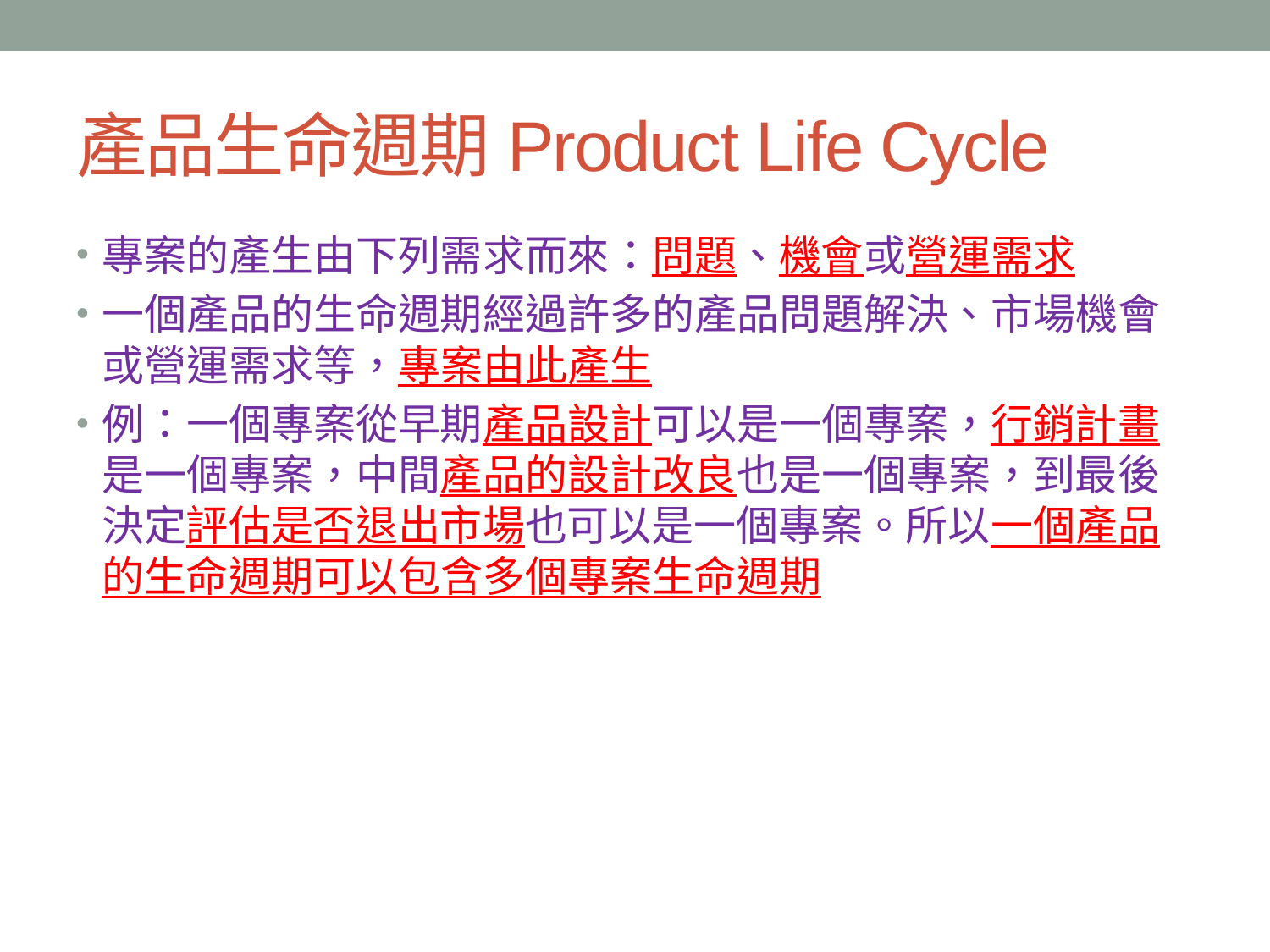

# 產品生命週期Product Life Cycle
專案的產生由下列需求而來：問題、機會或營運需求
一個產品的生命週期經過許多的產品問題解決、市場機會或營運需求等，專案由此產生
例：一個專案從早期產品設計可以是一個專案，行銷計畫是一個專案，中間產品的設計改良也是一個專案，到最後決定評估是否退出市場也可以是一個專案。所以一個產品的生命週期可以包含多個專案生命週期